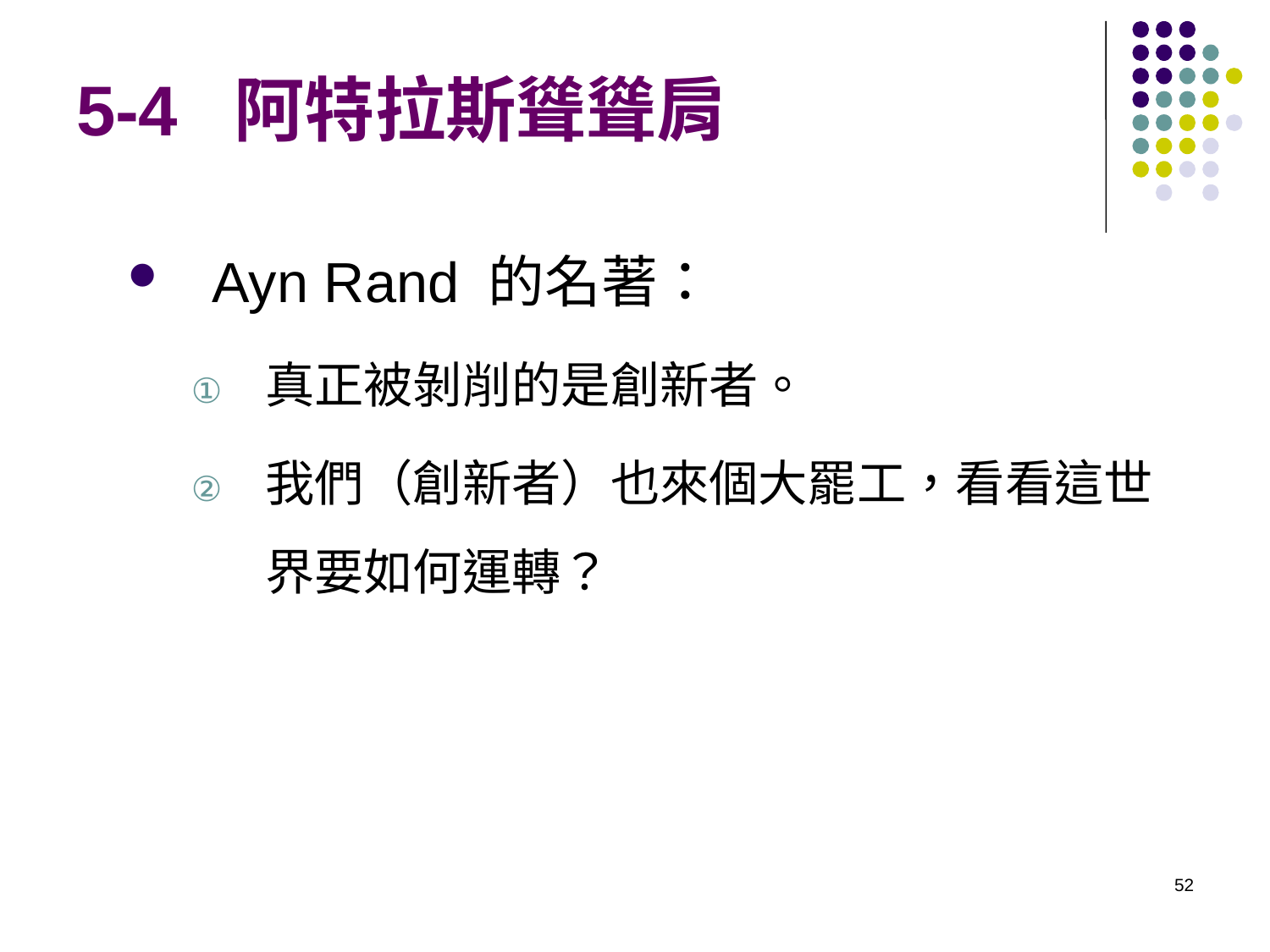

# 5-4  阿特拉斯聳聳肩
Ayn Rand 的名著：
真正被剝削的是創新者。
我們（創新者）也來個大罷工，看看這世界要如何運轉？

52